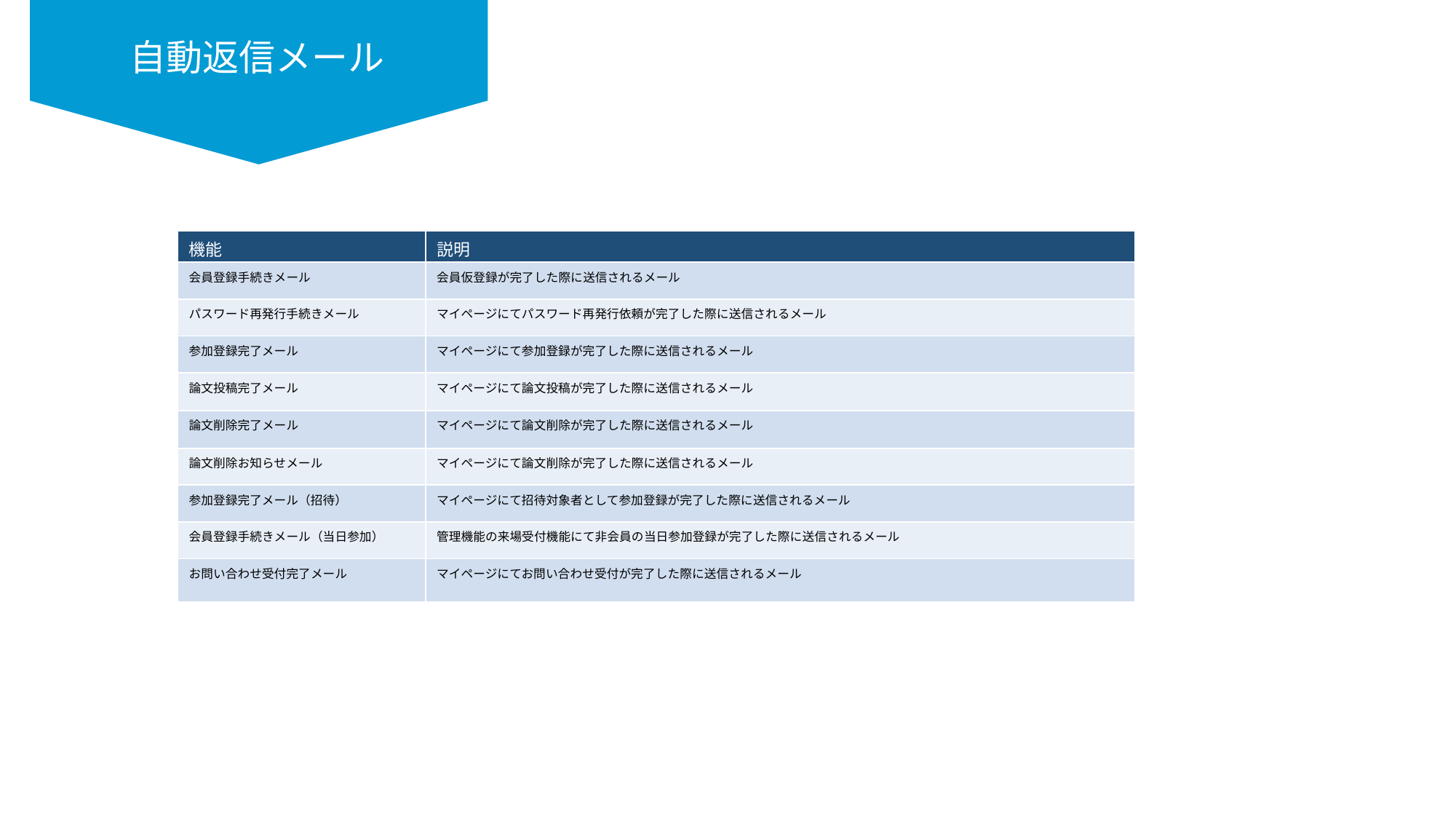

自動返信メール
| 機能 | 説明 |
| --- | --- |
| 会員登録手続きメール | 会員仮登録が完了した際に送信されるメール |
| パスワード再発行手続きメール | マイページにてパスワード再発行依頼が完了した際に送信されるメール |
| 参加登録完了メール | マイページにて参加登録が完了した際に送信されるメール |
| 論文投稿完了メール | マイページにて論文投稿が完了した際に送信されるメール |
| 論文削除完了メール | マイページにて論文削除が完了した際に送信されるメール |
| 論文削除お知らせメール | マイページにて論文削除が完了した際に送信されるメール |
| 参加登録完了メール（招待） | マイページにて招待対象者として参加登録が完了した際に送信されるメール |
| 会員登録手続きメール（当日参加） | 管理機能の来場受付機能にて非会員の当日参加登録が完了した際に送信されるメール |
| お問い合わせ受付完了メール | マイページにてお問い合わせ受付が完了した際に送信されるメール |